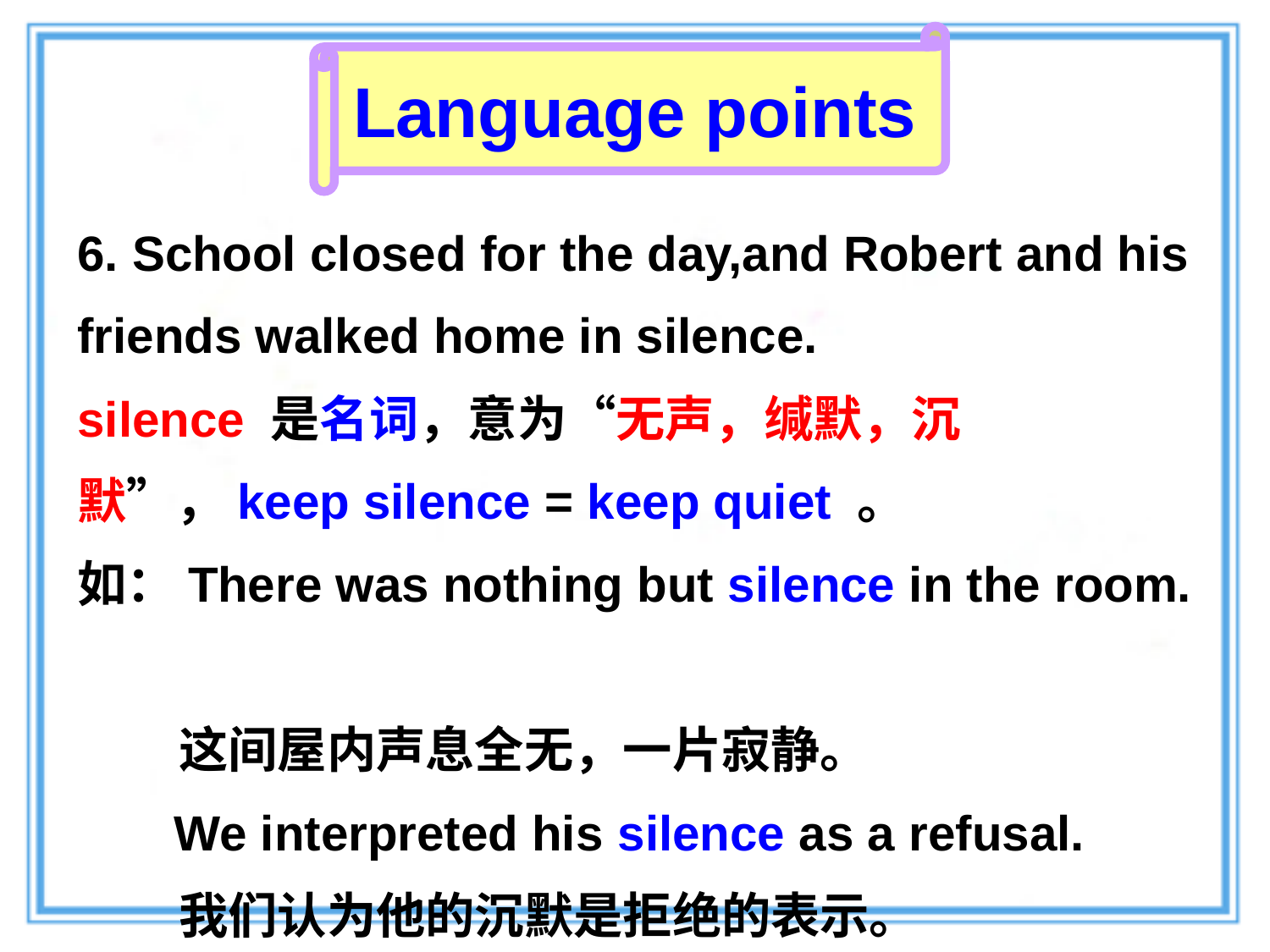

Language points
6. School closed for the day,and Robert and his friends walked home in silence.
silence 是名词，意为“无声，缄默，沉默”，keep silence = keep quiet 。
如：There was nothing but silence in the room.
        这间屋内声息全无，一片寂静。
       We interpreted his silence as a refusal.
        我们认为他的沉默是拒绝的表示。